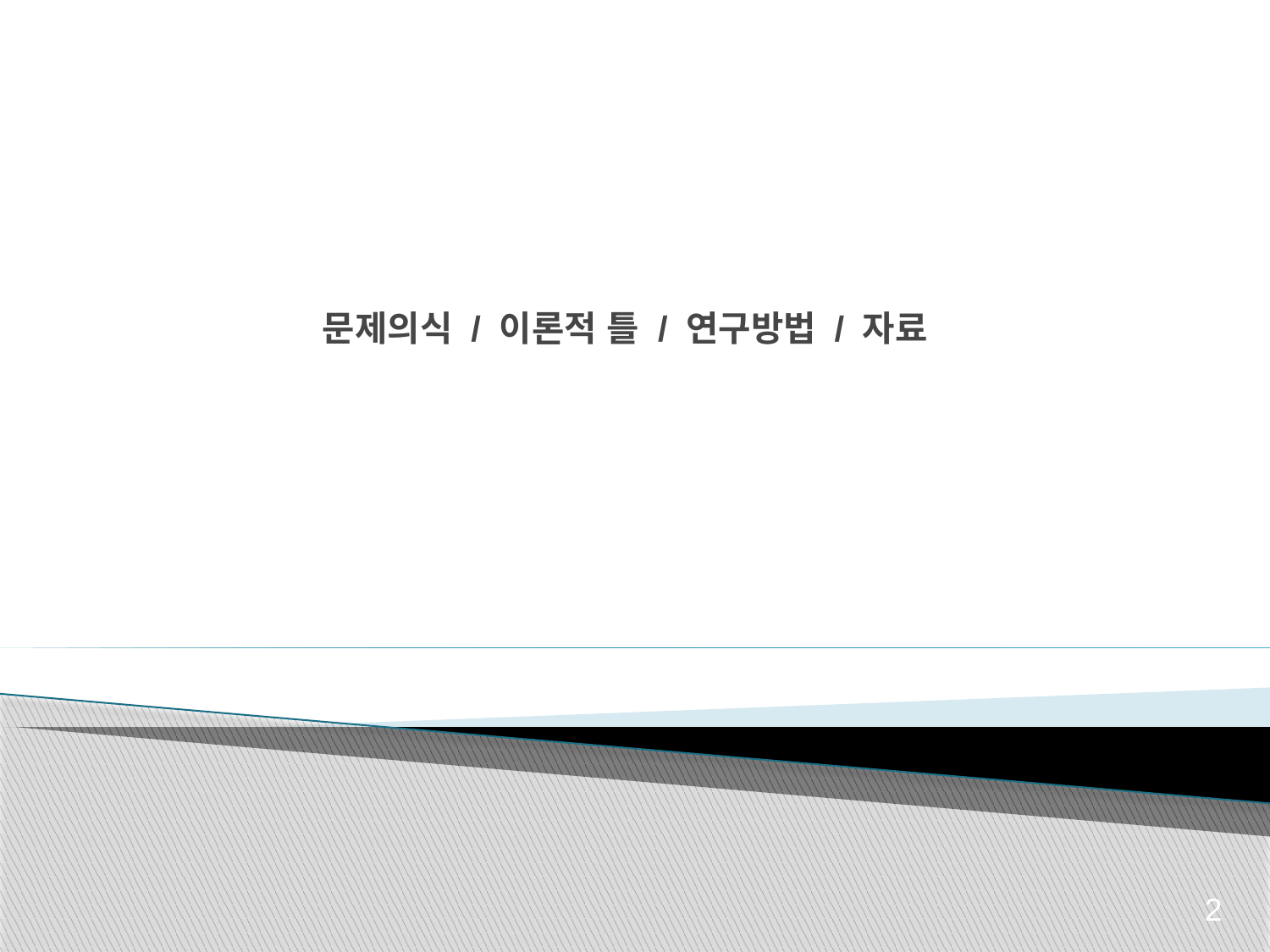

# 문제의식 / 이론적 틀 / 연구방법 / 자료
2